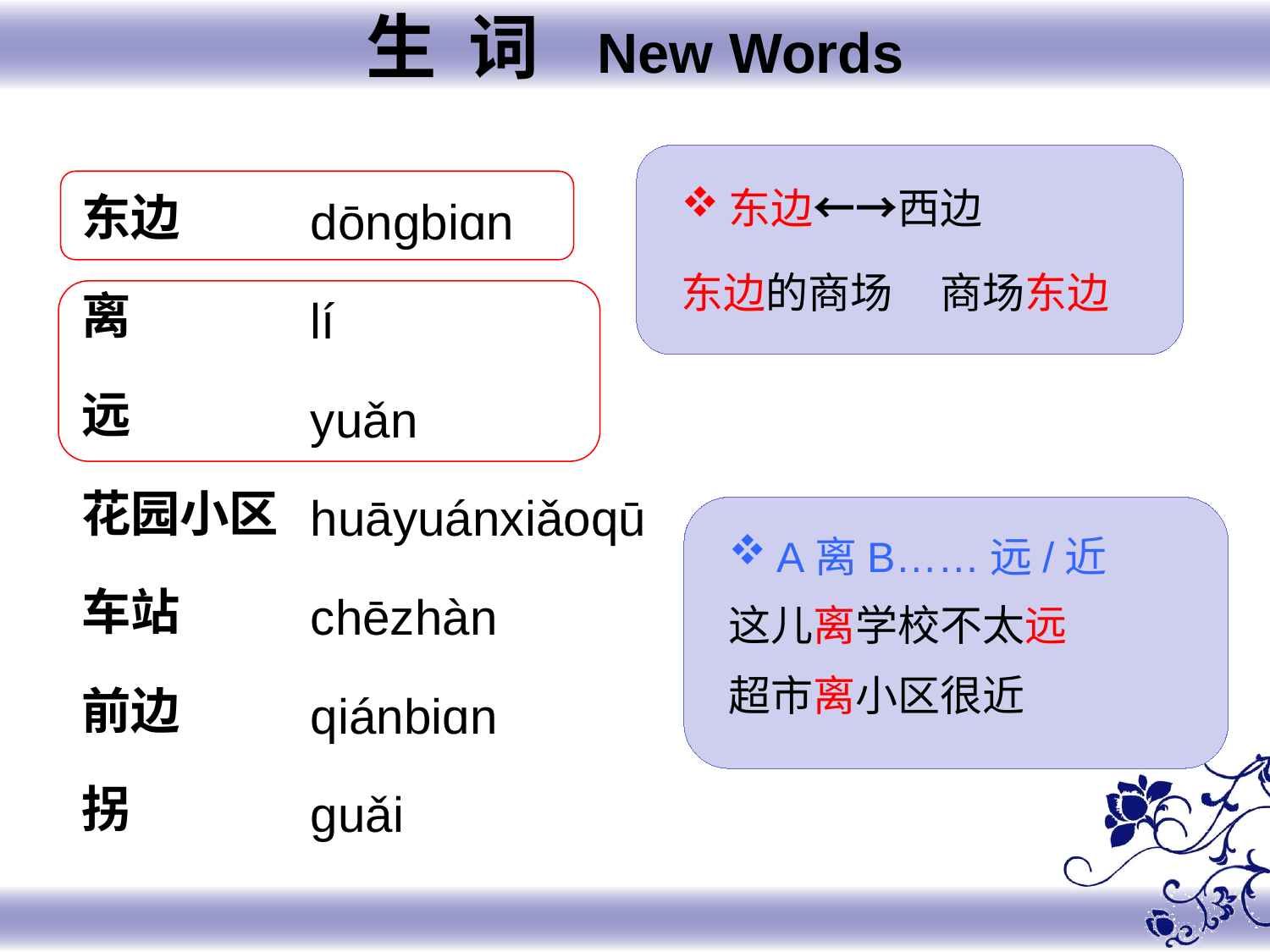

生  词   New Words

东边←→西边
东边的商场     商场东边
东边
离
远
花园小区
车站
前边
拐
dōnɡbiɑn
lí
yuǎn
huāyuánxiǎoqū
chēzhàn
qiánbiɑn
ɡuǎi

A离B……远/近
这儿离学校不太远
超市离小区很近